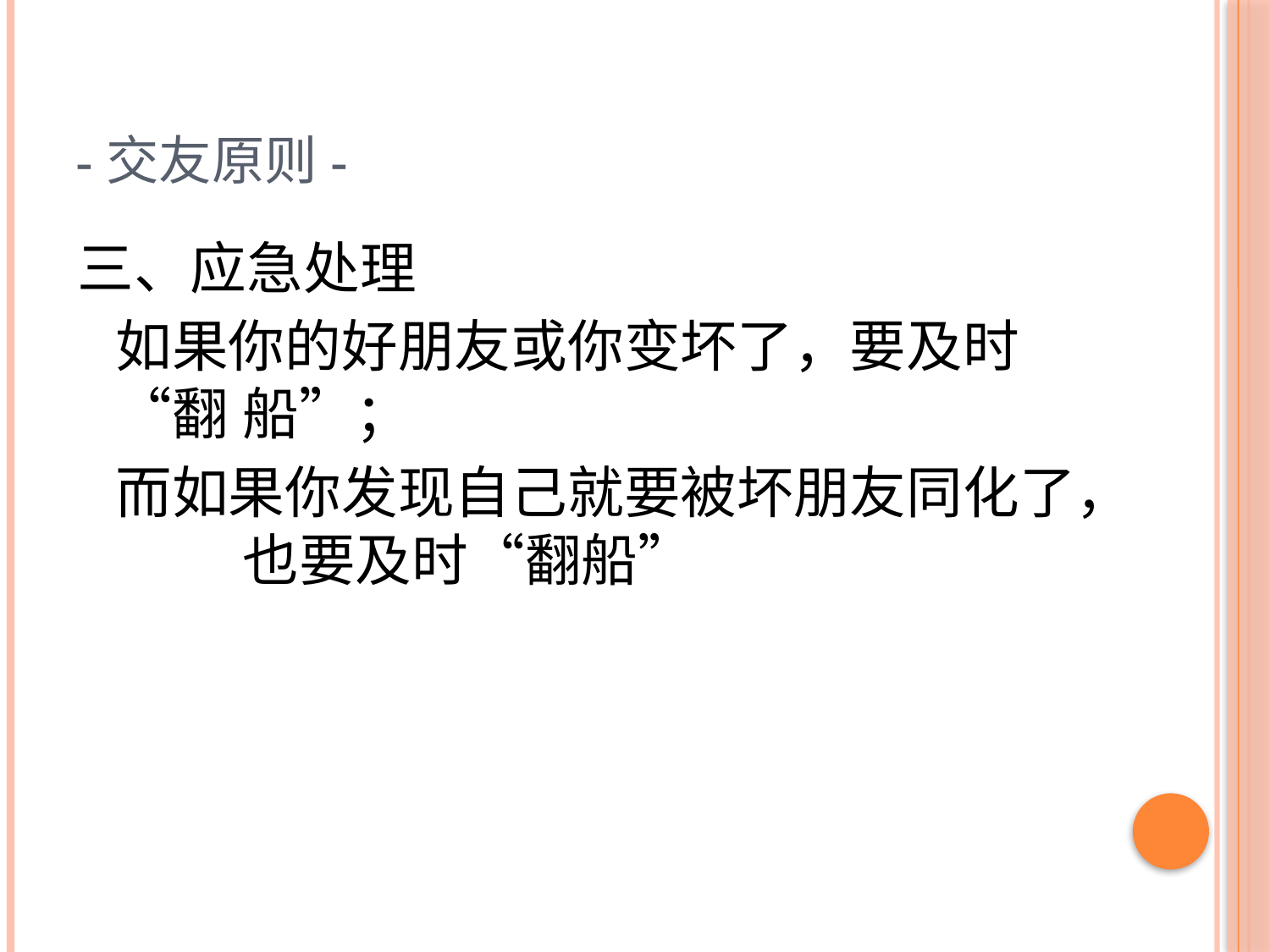

# -交友原则-
三、应急处理
	如果你的好朋友或你变坏了，要及时“翻	船”；
	而如果你发现自己就要被坏朋友同化了，	也要及时“翻船”